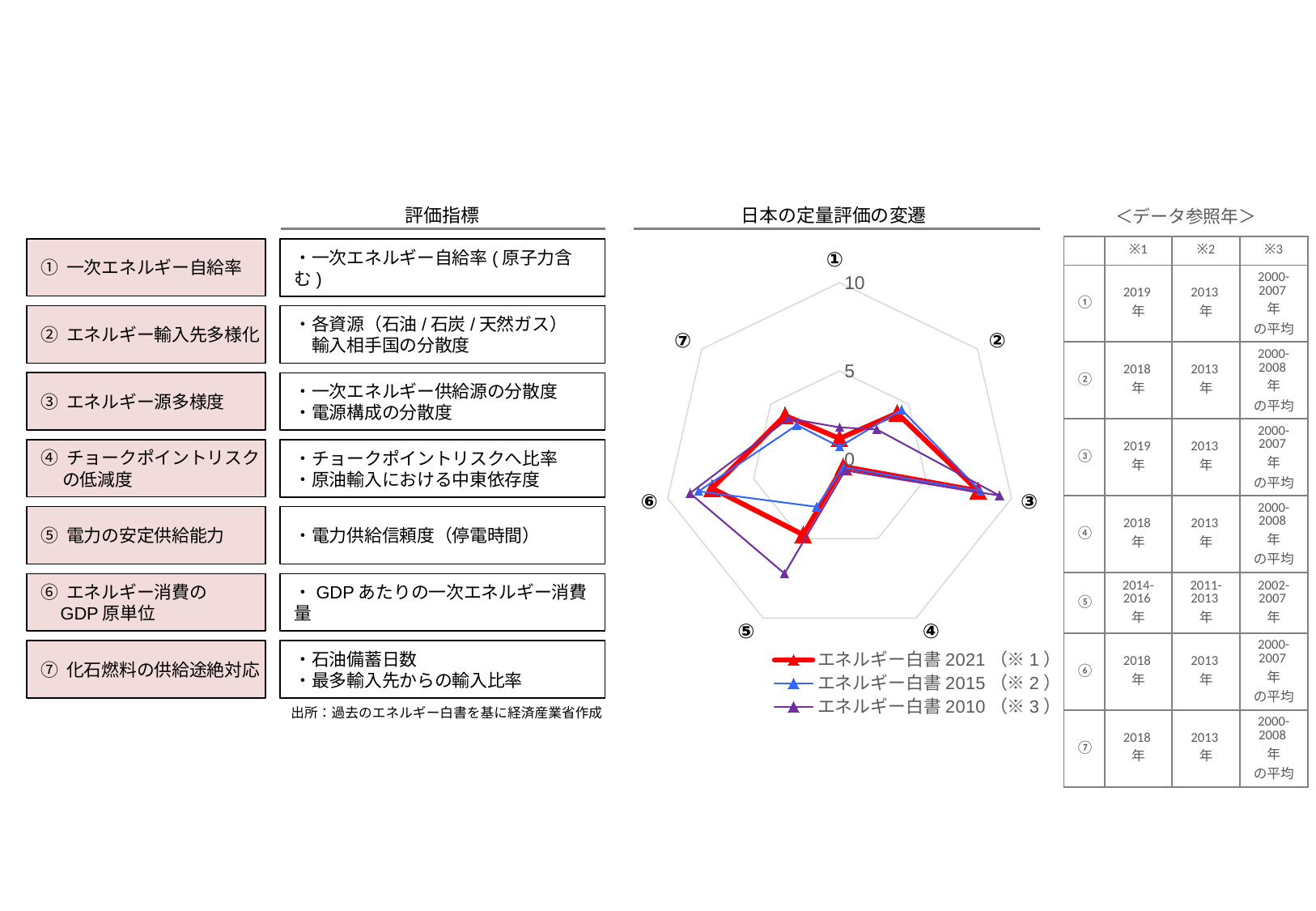

評価指標
日本の定量評価の変遷

### Chart

| Category | エネルギー白書2021（※1） | エネルギー白書2015（※2） | エネルギー白書2010（※3） |
|---|---|---|---|
| ①一次エネルギー
自給率 | 1.1688531025101536 | 0.7 | 1.8 |
| ②エネルギー輸入先
多様化 | 4.171263363857373 | 4.5 | 2.7 |
| ③エネルギー源
多様化 | 8.061348295230587 | 8.2 | 9.3 |
| ④ﾁｮｰｸﾎﾟｲﾝﾄﾘｽｸ
の低減 | 0.4664391353811149 | 0.5071599045346062 | 0.7167042889390519 |
| ⑤電力の安定供給
（停電時間） | 4.75909090909091 | 3.0 | 7.2 |
| ⑥ｴﾈﾙｷﾞｰ消費の
GDP原単位 | 7.418339590405324 | 8.2 | 8.7 |
| ⑦供給途絶への
対応 | 3.9602922333873374 | 3.1 | 3.7 |
＜データ参照年＞
|  | ※1 | ※2 | ※3 |
| --- | --- | --- | --- |
| ① | 2019年 | 2013年 | 2000- 2007年 の平均 |
| ② | 2018年 | 2013年 | 2000- 2008年 の平均 |
| ③ | 2019年 | 2013年 | 2000- 2007年 の平均 |
| ④ | 2018年 | 2013年 | 2000- 2008年 の平均 |
| ⑤ | 2014- 2016年 | 2011- 2013年 | 2002- 2007年 |
| ⑥ | 2018年 | 2013年 | 2000- 2007年 の平均 |
| ⑦ | 2018年 | 2013年 | 2000- 2008年 の平均 |
① 一次エネルギー自給率
・一次エネルギー自給率(原子力含む)
①
② エネルギー輸入先多様化
・各資源（石油/石炭/天然ガス）
　輸入相手国の分散度
⑦
②
③ エネルギー源多様度
・一次エネルギー供給源の分散度
・電源構成の分散度
④ チョークポイントリスク
　 の低減度
・チョークポイントリスクへ比率
・原油輸入における中東依存度
③
⑥
⑤ 電力の安定供給能力
・電力供給信頼度（停電時間）
⑥ エネルギー消費の
    GDP原単位
・GDPあたりの一次エネルギー消費量
⑤
④
⑦ 化石燃料の供給途絶対応
・石油備蓄日数
・最多輸入先からの輸入比率
出所：過去のエネルギー白書を基に経済産業省作成